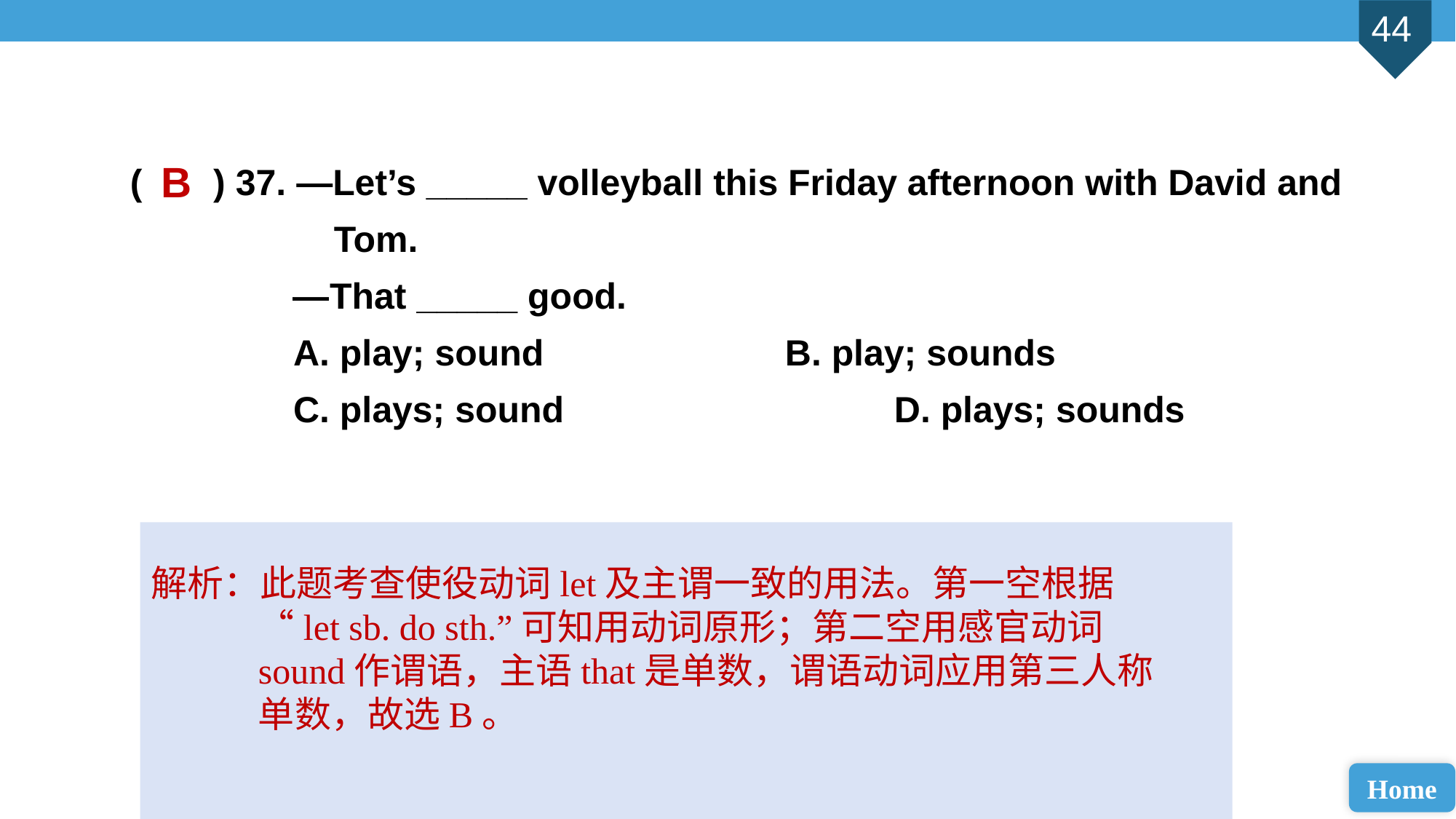

(       ) 37. —Let’s _____ volleyball this Friday afternoon with David and
                    Tom.
                —That _____ good.
                A. play; sound 			B. play; sounds
                C. plays; sound 			D. plays; sounds
B

解析：此题考查使役动词let及主谓一致的用法。第一空根据“let sb. do sth.”可知用动词原形；第二空用感官动词sound作谓语，主语that是单数，谓语动词应用第三人称单数，故选B。